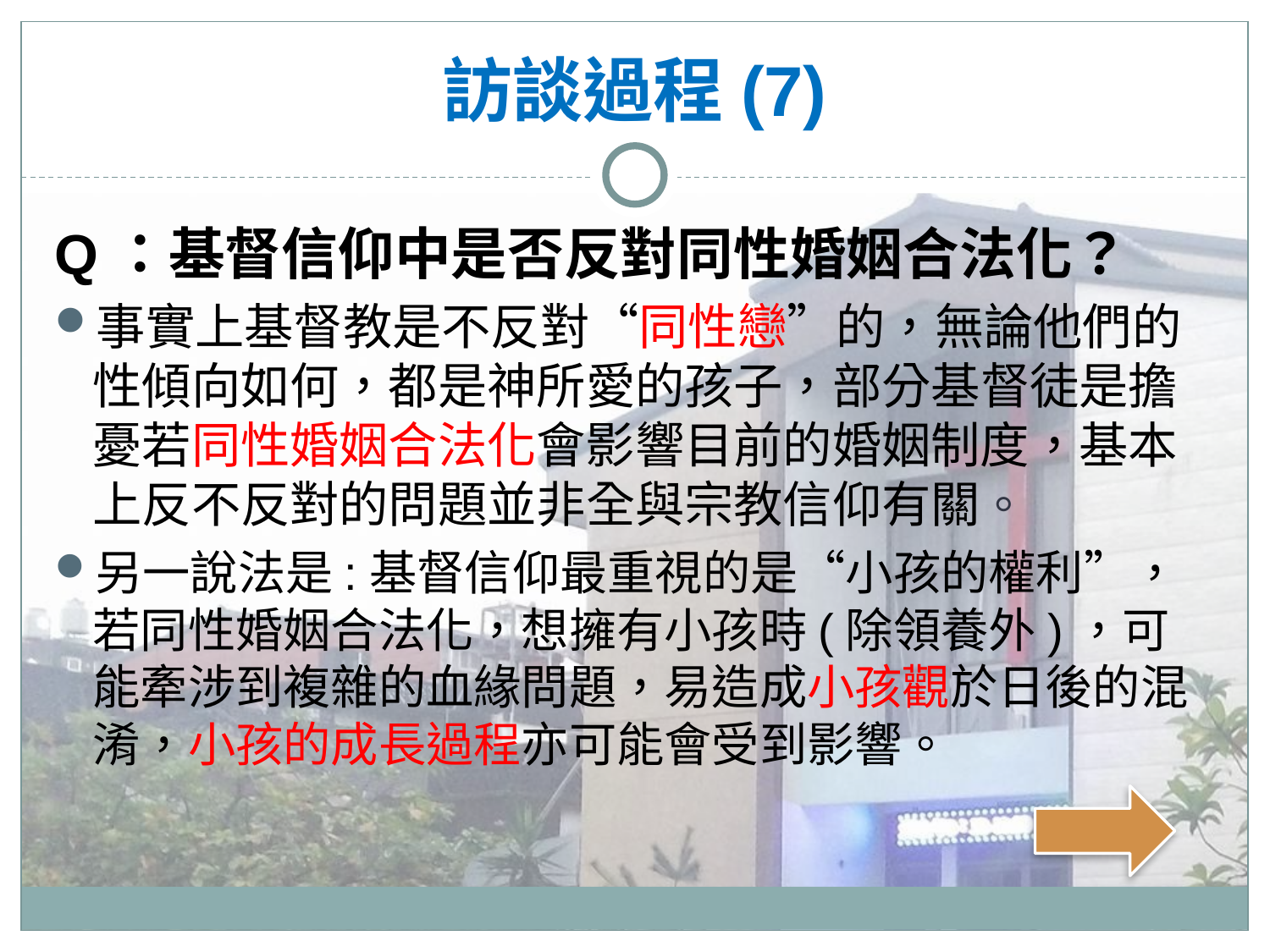

# 訪談過程(7)
Q：基督信仰中是否反對同性婚姻合法化？
事實上基督教是不反對“同性戀”的，無論他們的性傾向如何，都是神所愛的孩子，部分基督徒是擔憂若同性婚姻合法化會影響目前的婚姻制度，基本上反不反對的問題並非全與宗教信仰有關。
另一說法是:基督信仰最重視的是“小孩的權利”，若同性婚姻合法化，想擁有小孩時(除領養外)，可能牽涉到複雜的血緣問題，易造成小孩觀於日後的混淆，小孩的成長過程亦可能會受到影響。